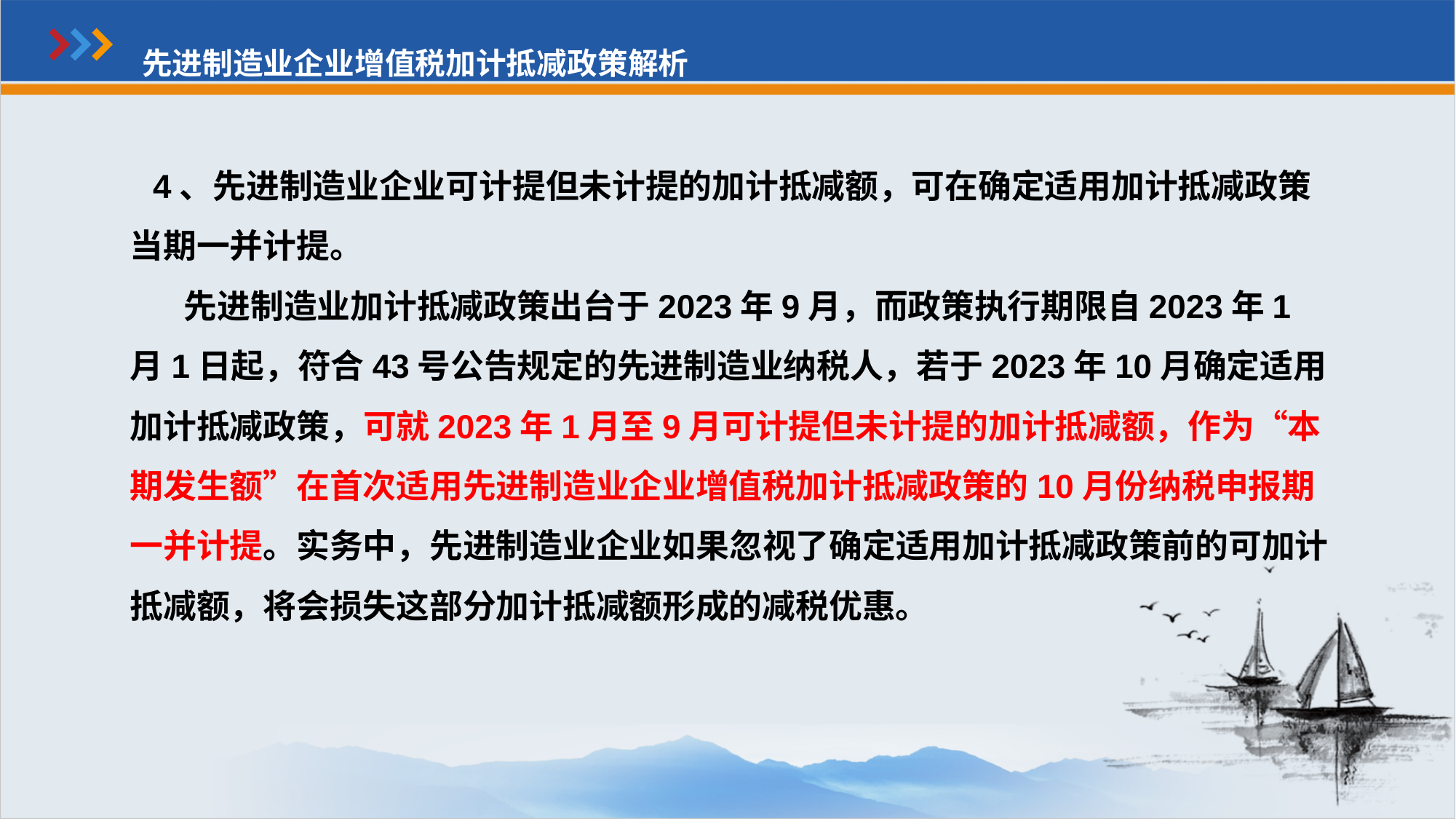

先进制造业企业增值税加计抵减政策解析

   4、先进制造业企业可计提但未计提的加计抵减额，可在确定适用加计抵减政策当期一并计提。
      先进制造业加计抵减政策出台于2023年9月，而政策执行期限自2023年1月1日起，符合43号公告规定的先进制造业纳税人，若于2023年10月确定适用加计抵减政策，可就2023年1月至9月可计提但未计提的加计抵减额，作为“本期发生额”在首次适用先进制造业企业增值税加计抵减政策的10月份纳税申报期一并计提。实务中，先进制造业企业如果忽视了确定适用加计抵减政策前的可加计抵减额，将会损失这部分加计抵减额形成的减税优惠。